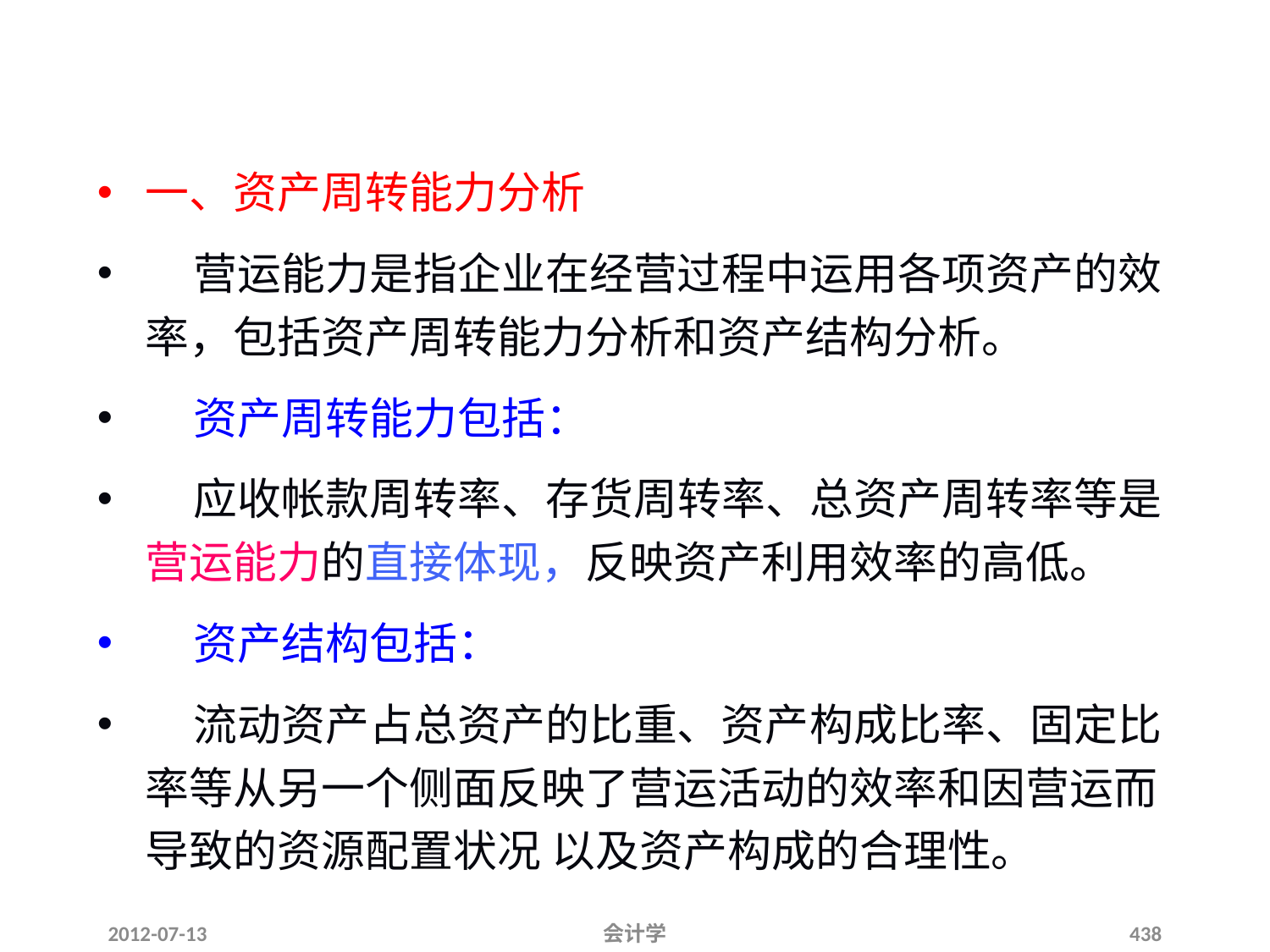

# 营运能力分析
一、资产周转能力分析
    营运能力是指企业在经营过程中运用各项资产的效率，包括资产周转能力分析和资产结构分析。
    资产周转能力包括：
    应收帐款周转率、存货周转率、总资产周转率等是营运能力的直接体现，反映资产利用效率的高低。
    资产结构包括：
    流动资产占总资产的比重、资产构成比率、固定比率等从另一个侧面反映了营运活动的效率和因营运而导致的资源配置状况 以及资产构成的合理性。
2012-07-13
会计学
438